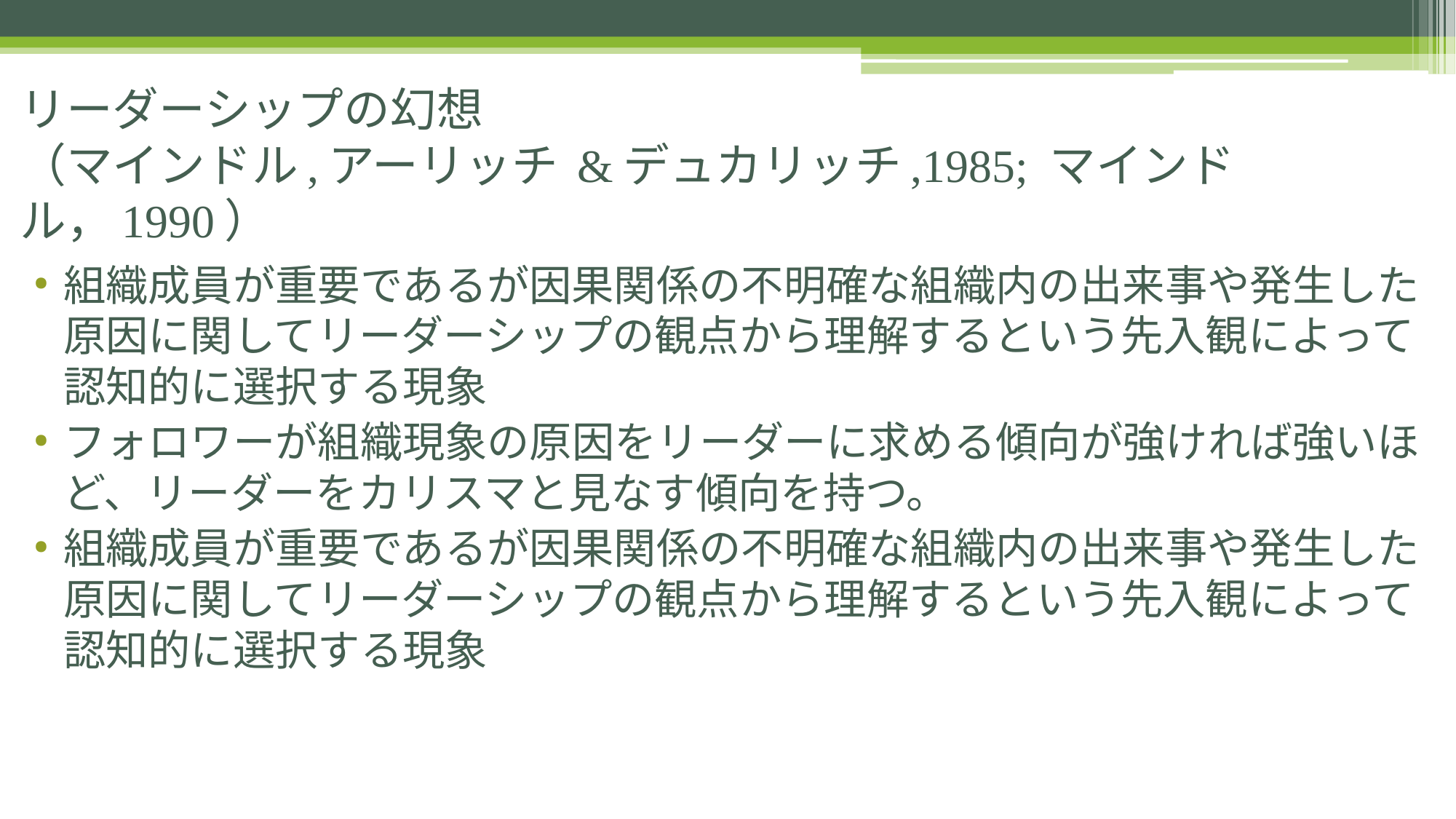

# リーダーシップの幻想 （マインドル,アーリッチ &デュカリッチ,1985; マインドル，1990）
組織成員が重要であるが因果関係の不明確な組織内の出来事や発生した原因に関してリーダーシップの観点から理解するという先入観によって認知的に選択する現象
フォロワーが組織現象の原因をリーダーに求める傾向が強ければ強いほど、リーダーをカリスマと見なす傾向を持つ。
組織成員が重要であるが因果関係の不明確な組織内の出来事や発生した原因に関してリーダーシップの観点から理解するという先入観によって認知的に選択する現象